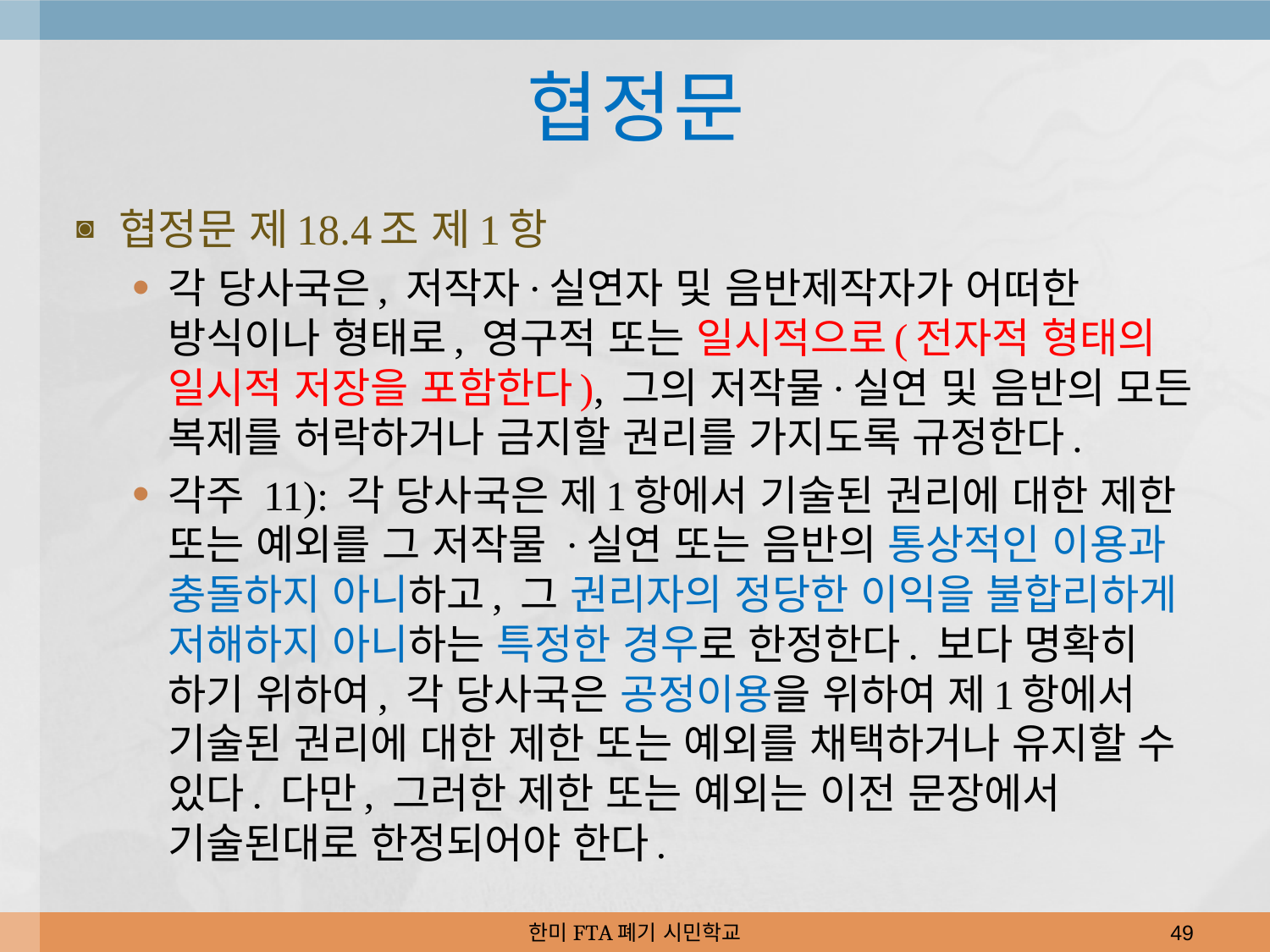

# 협정문
협정문 제18.4조 제1항
각 당사국은, 저작자·실연자 및 음반제작자가 어떠한 방식이나 형태로, 영구적 또는 일시적으로(전자적 형태의 일시적 저장을 포함한다), 그의 저작물·실연 및 음반의 모든 복제를 허락하거나 금지할 권리를 가지도록 규정한다.
각주 11): 각 당사국은 제1항에서 기술된 권리에 대한 제한 또는 예외를 그 저작물 ·실연 또는 음반의 통상적인 이용과 충돌하지 아니하고, 그 권리자의 정당한 이익을 불합리하게 저해하지 아니하는 특정한 경우로 한정한다. 보다 명확히 하기 위하여, 각 당사국은 공정이용을 위하여 제1항에서 기술된 권리에 대한 제한 또는 예외를 채택하거나 유지할 수 있다. 다만, 그러한 제한 또는 예외는 이전 문장에서 기술된대로 한정되어야 한다.
한미FTA폐기 시민학교
49